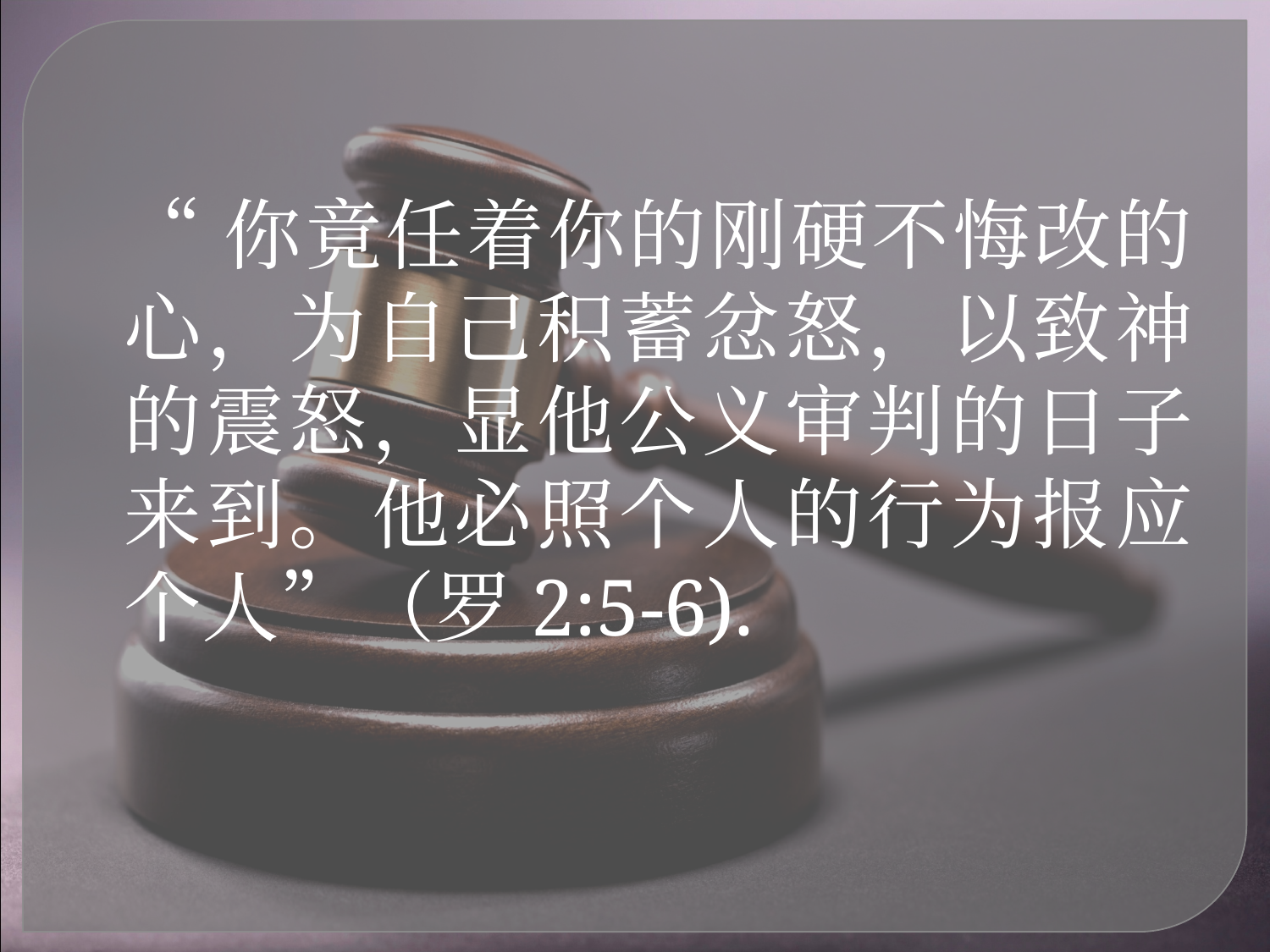

“你竟任着你的刚硬不悔改的心，为自己积蓄忿怒，以致神的震怒，显他公义审判的日子来到。他必照个人的行为报应个人”（罗2:5-6).